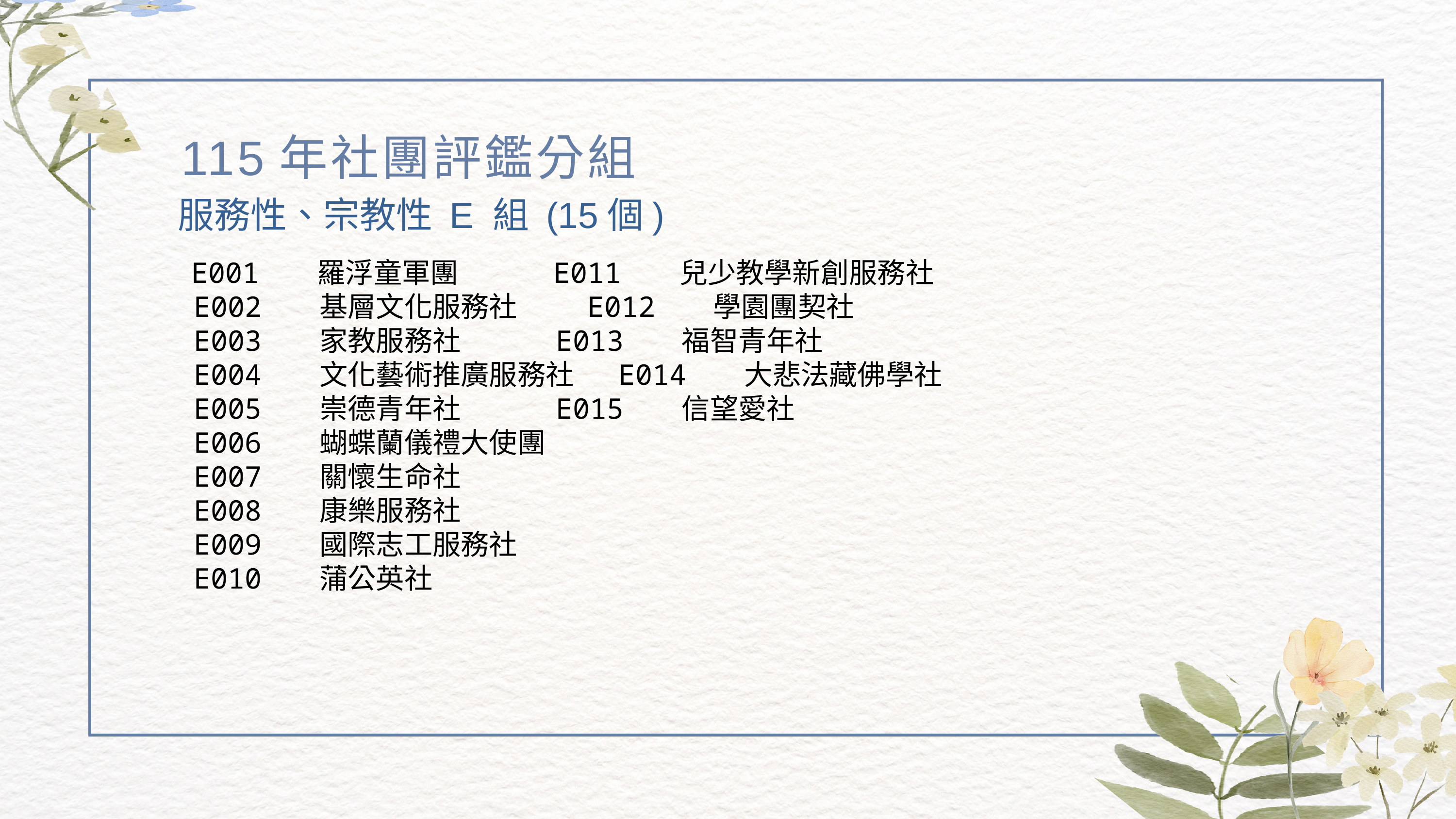

115年社團評鑑分組
服務性、宗教性 E 組 (15個)
  E001   羅浮童軍團              E011   兒少教學新創服務社
 E002   基層文化服務社          E012   學園團契社
 E003   家教服務社              E013   福智青年社
 E004   文化藝術推廣服務社      E014   大悲法藏佛學社
 E005   崇德青年社              E015   信望愛社
 E006   蝴蝶蘭儀禮大使團
 E007   關懷生命社
 E008   康樂服務社
 E009   國際志工服務社
 E010   蒲公英社